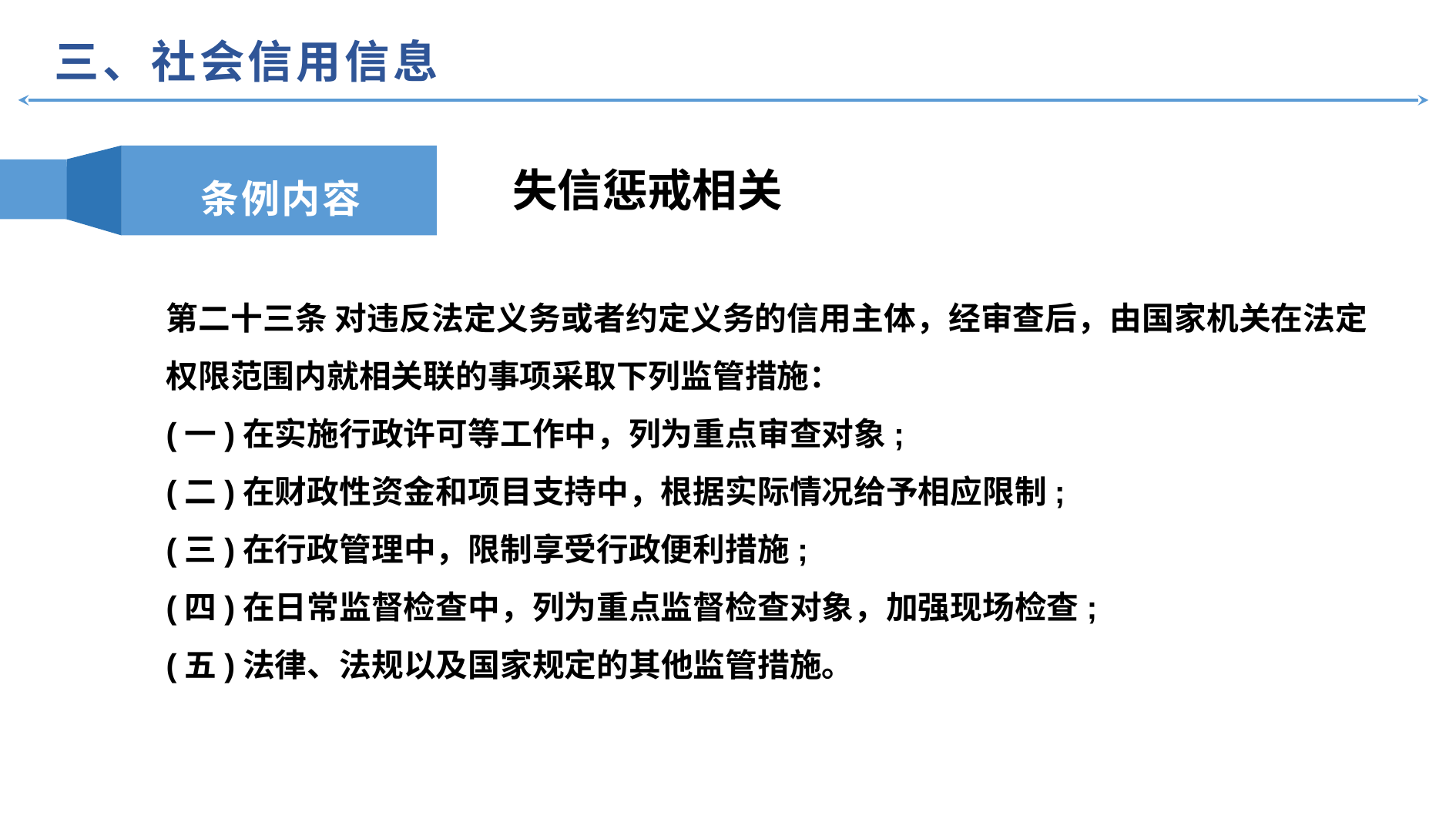

三、社会信用信息

条例内容
失信惩戒相关
第二十三条 对违反法定义务或者约定义务的信用主体，经审查后，由国家机关在法定权限范围内就相关联的事项采取下列监管措施：
(一)在实施行政许可等工作中，列为重点审查对象;
(二)在财政性资金和项目支持中，根据实际情况给予相应限制;
(三)在行政管理中，限制享受行政便利措施;
(四)在日常监督检查中，列为重点监督检查对象，加强现场检查;
(五)法律、法规以及国家规定的其他监管措施。